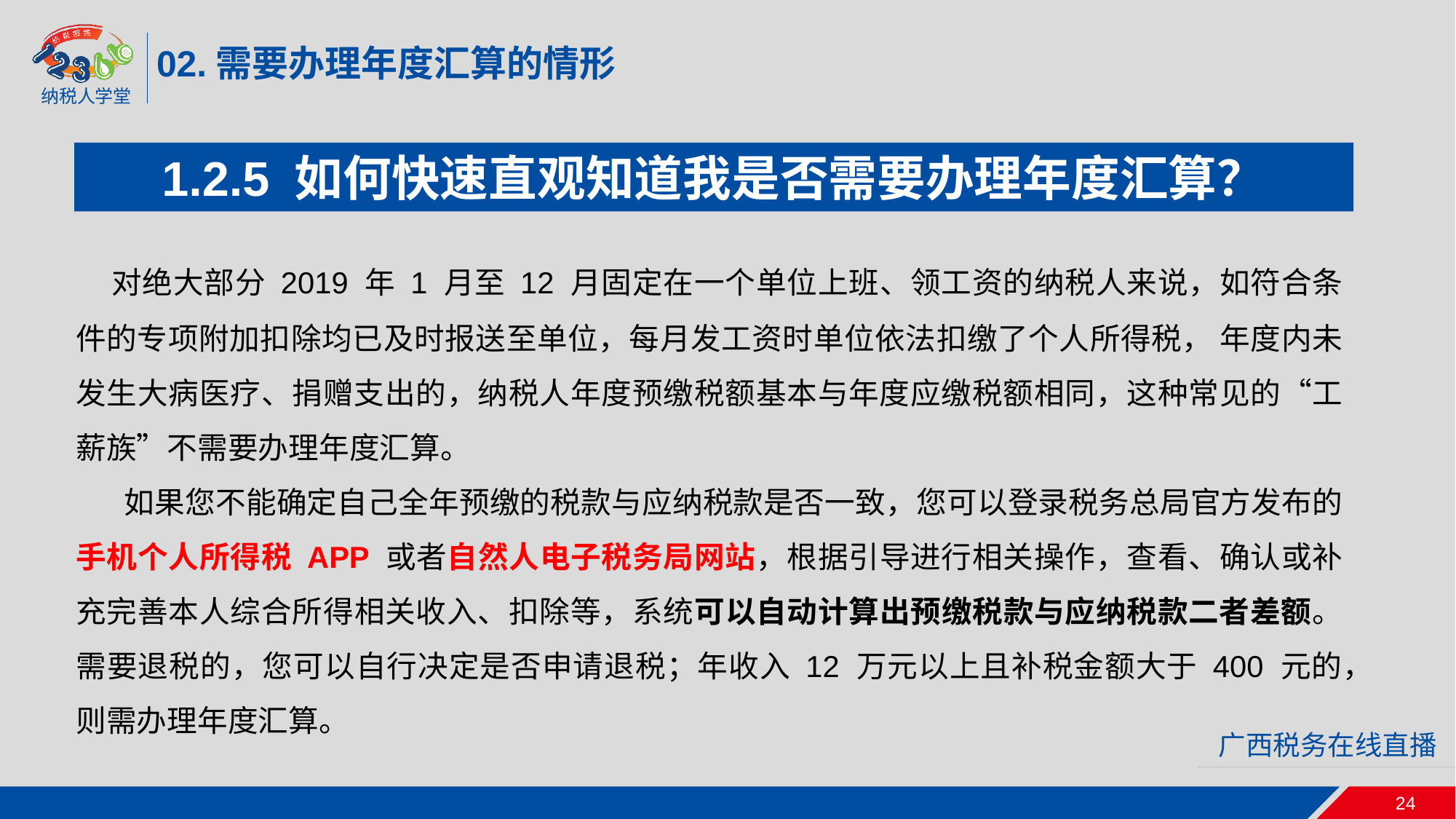

02.需要办理年度汇算的情形
1.2.5 如何快速直观知道我是否需要办理年度汇算？
   对绝大部分 2019 年 1 月至 12 月固定在一个单位上班、领工资的纳税人来说，如符合条件的专项附加扣除均已及时报送至单位，每月发工资时单位依法扣缴了个人所得税， 年度内未发生大病医疗、捐赠支出的，纳税人年度预缴税额基本与年度应缴税额相同，这种常见的“工薪族”不需要办理年度汇算。
      如果您不能确定自己全年预缴的税款与应纳税款是否一致，您可以登录税务总局官方发布的手机个人所得税 APP 或者自然人电子税务局网站，根据引导进行相关操作，查看、确认或补充完善本人综合所得相关收入、扣除等，系统可以自动计算出预缴税款与应纳税款二者差额。需要退税的，您可以自行决定是否申请退税；年收入 12 万元以上且补税金额大于 400 元的，则需办理年度汇算。